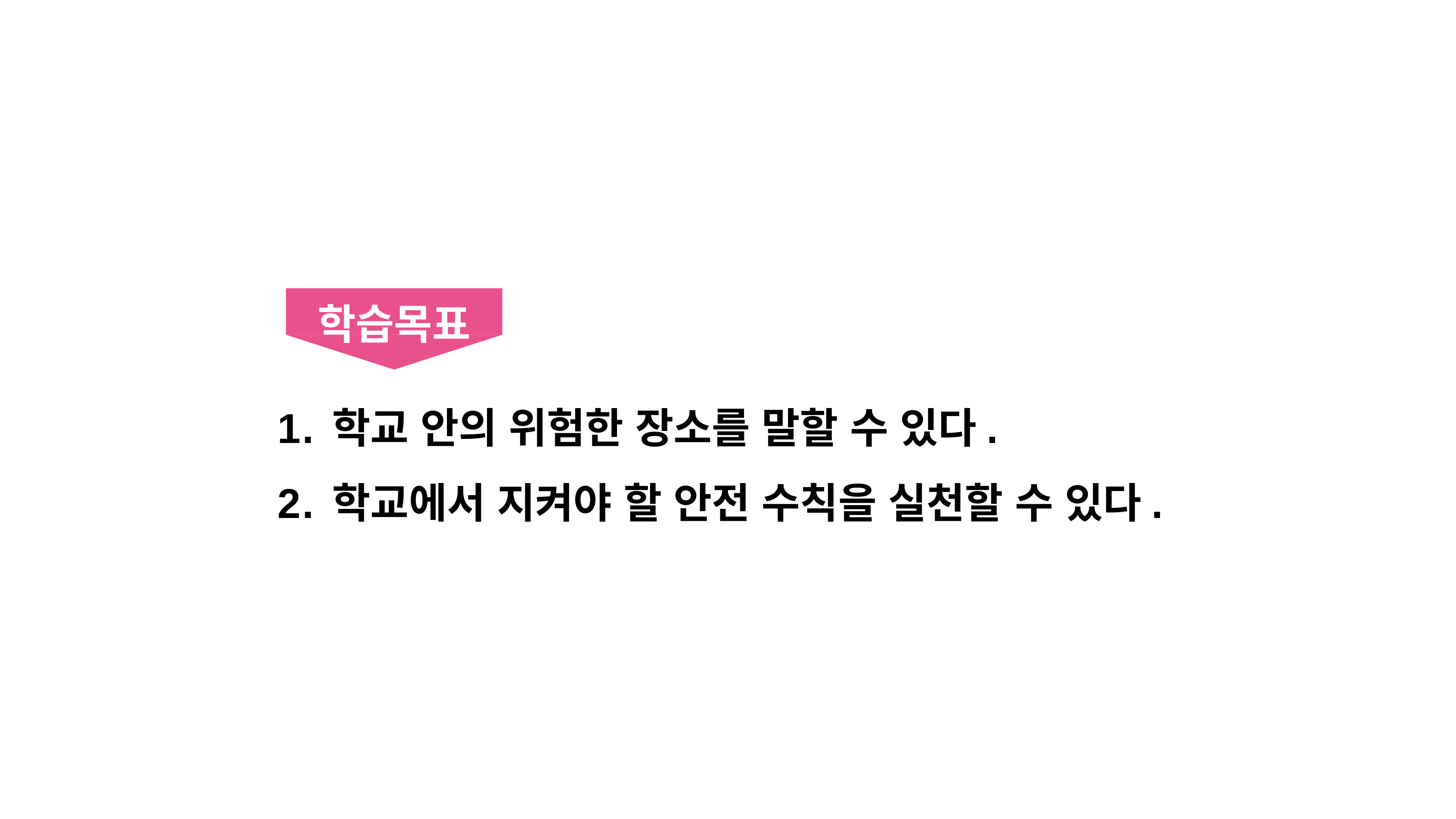

학습목표
학교 안의 위험한 장소를 말할 수 있다.
학교에서 지켜야 할 안전 수칙을 실천할 수 있다.